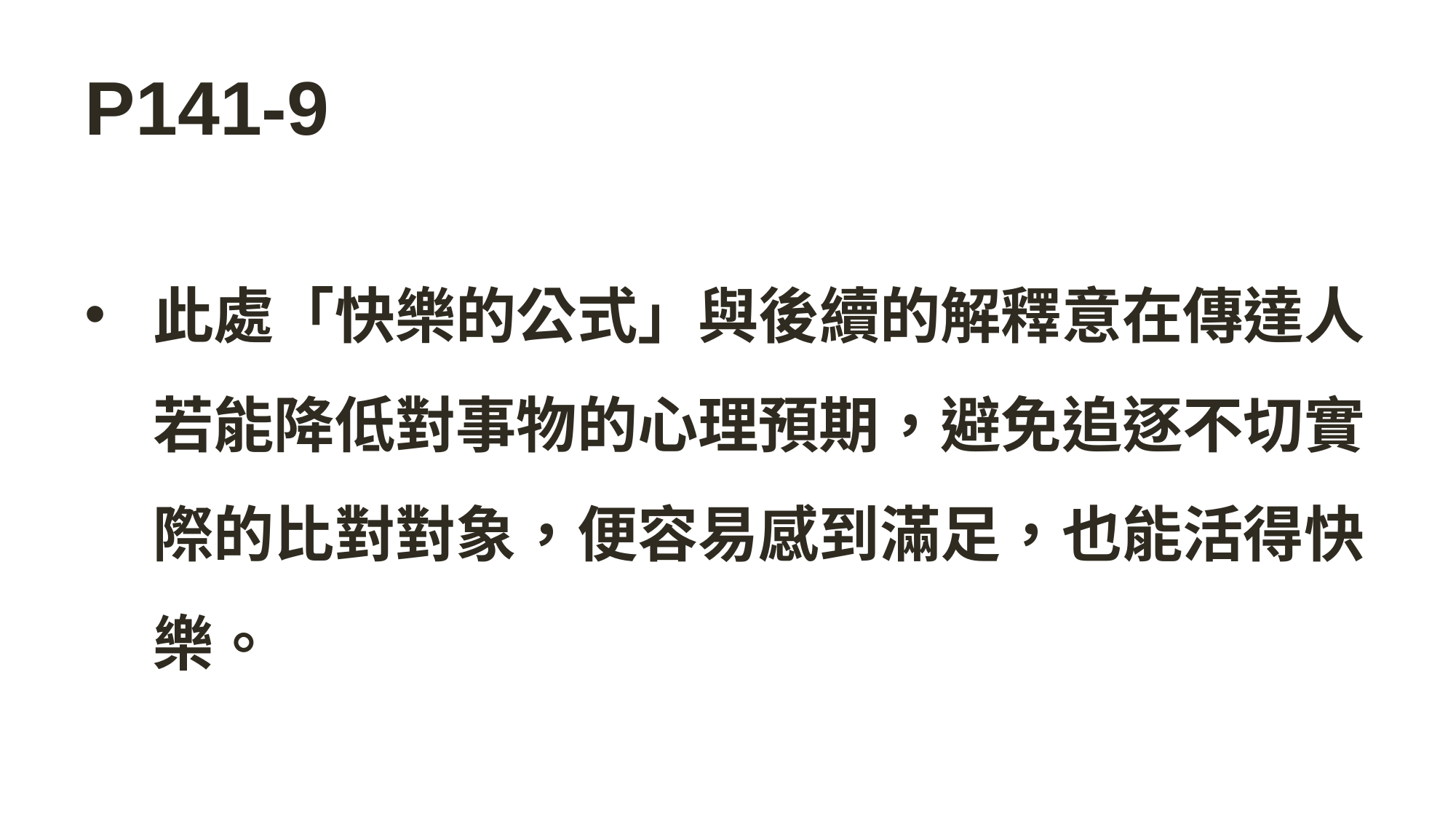

P141-9
此處「快樂的公式」與後續的解釋意在傳達人若能降低對事物的心理預期，避免追逐不切實際的比對對象，便容易感到滿足，也能活得快樂。